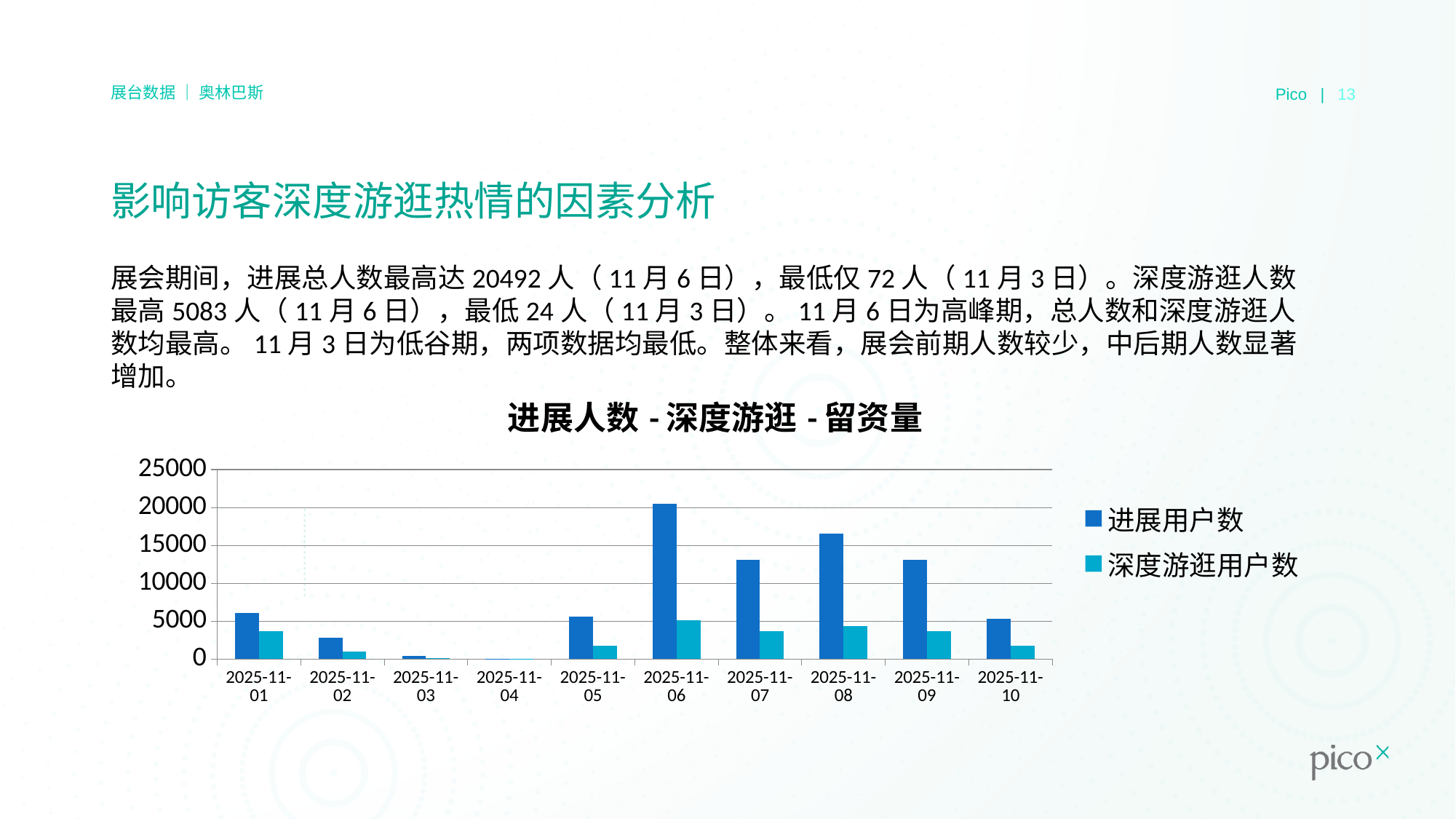

Pico   |
13
展台数据 ｜ 奥林巴斯
# 影响访客深度游逛热情的因素分析

展会期间，进展总人数最高达20492人（11月6日），最低仅72人（11月3日）。深度游逛人数最高5083人（11月6日），最低24人（11月3日）。11月6日为高峰期，总人数和深度游逛人数均最高。11月3日为低谷期，两项数据均最低。整体来看，展会前期人数较少，中后期人数显著增加。

### Chart: 进展人数-深度游逛-留资量

| Category | 进展用户数 | 深度游逛用户数 |
|---|---|---|
| 2025-11-01 | 6089.0 | 3700.0 |
| 2025-11-02 | 2839.0 | 1010.0 |
| 2025-11-03 | 433.0 | 150.0 |
| 2025-11-04 | 72.0 | 24.0 |
| 2025-11-05 | 5636.0 | 1724.0 |
| 2025-11-06 | 20492.0 | 5083.0 |
| 2025-11-07 | 13121.0 | 3692.0 |
| 2025-11-08 | 16563.0 | 4344.0 |
| 2025-11-09 | 13098.0 | 3707.0 |
| 2025-11-10 | 5330.0 | 1786.0 |